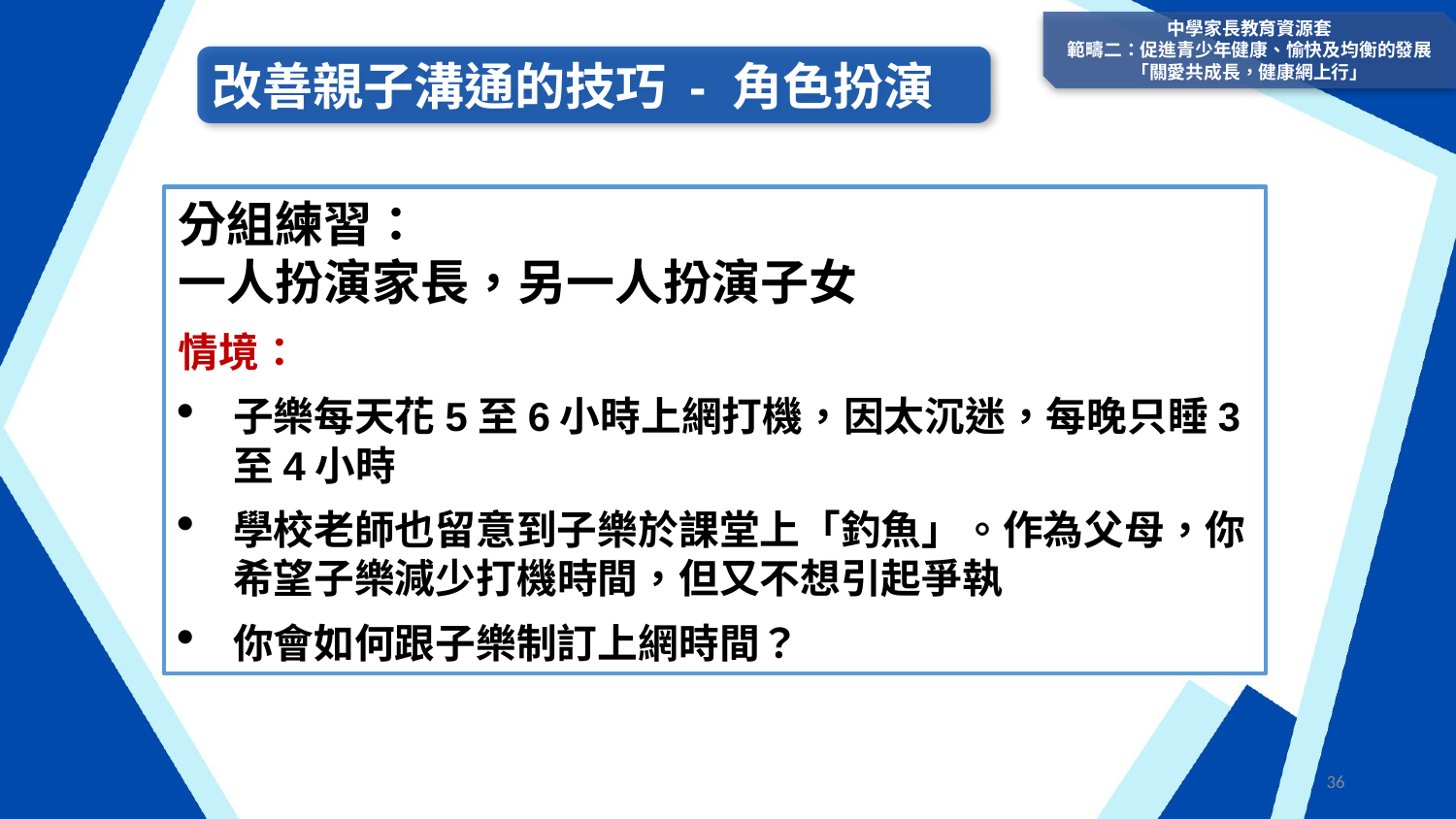

中學家長教育資源套
範疇二：促進青少年健康、愉快及均衡的發展
「關愛共成長，健康網上行」
改善親子溝通的技巧 - 角色扮演
分組練習：
一人扮演家長，另一人扮演子女
情境：
子樂每天花5至6小時上網打機，因太沉迷，每晚只睡3至4小時
學校老師也留意到子樂於課堂上「釣魚」。作為父母，你希望子樂減少打機時間，但又不想引起爭執
你會如何跟子樂制訂上網時間？
36